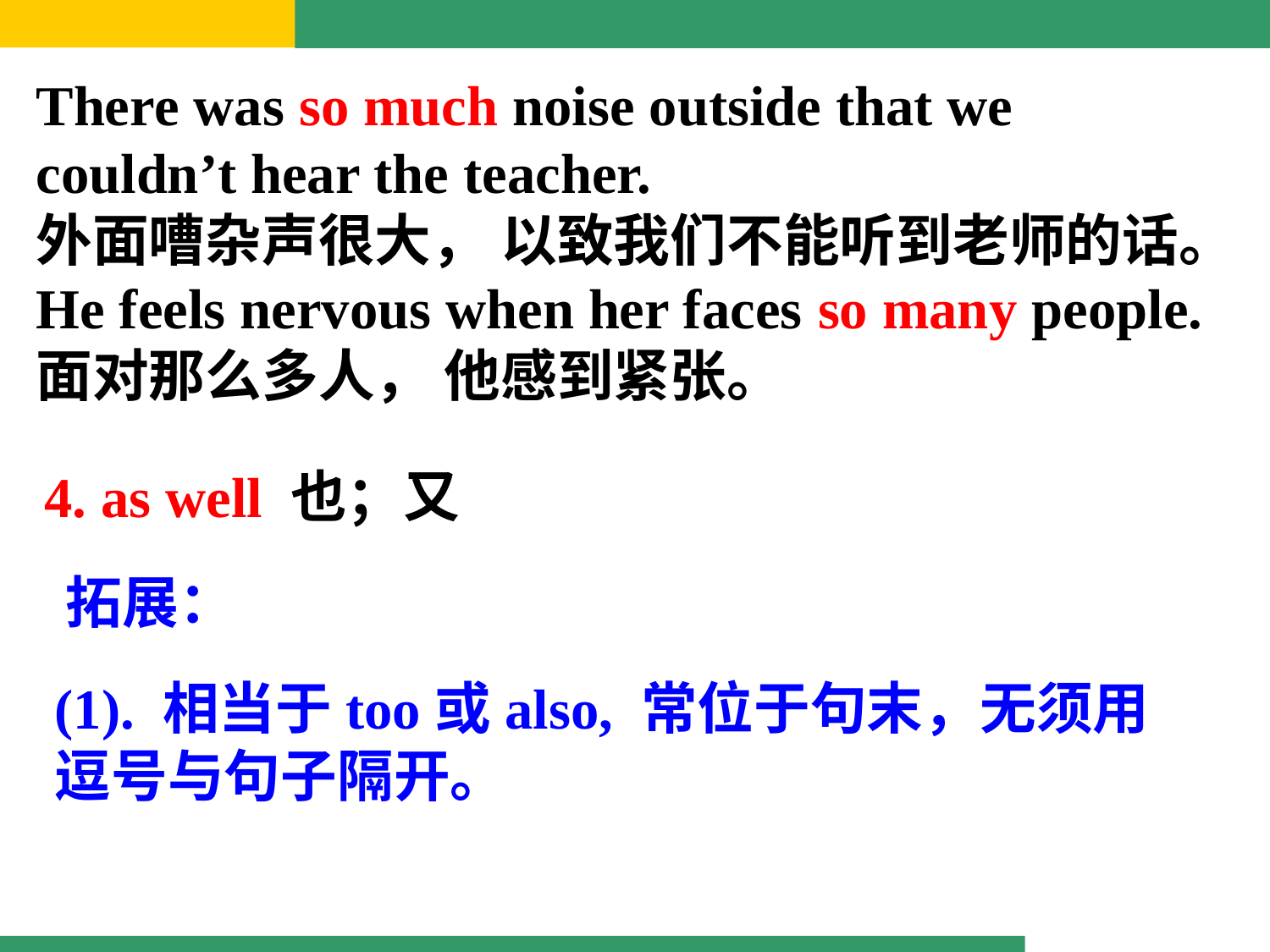

There was so much noise outside that we
couldn’t hear the teacher.
外面嘈杂声很大， 以致我们不能听到老师的话。
He feels nervous when her faces so many people.
面对那么多人， 他感到紧张。
4. as well 也；又
拓展：
(1). 相当于too或also, 常位于句末，无须用逗号与句子隔开。